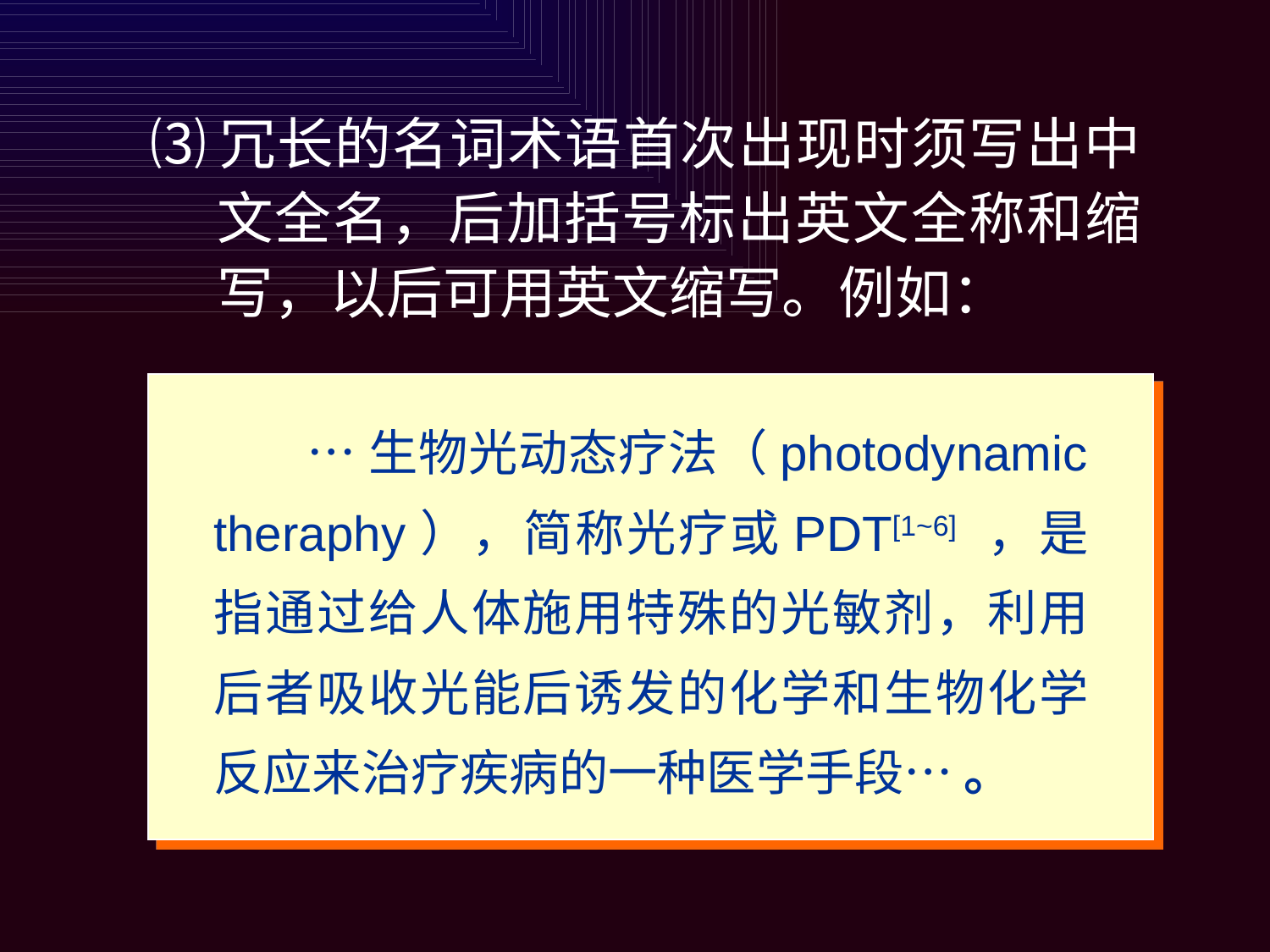

⑶	冗长的名词术语首次出现时须写出中文全名，后加括号标出英文全称和缩写，以后可用英文缩写。例如：

…生物光动态疗法（photodynamic theraphy），简称光疗或PDT[1~6] ，是指通过给人体施用特殊的光敏剂，利用后者吸收光能后诱发的化学和生物化学反应来治疗疾病的一种医学手段… 。